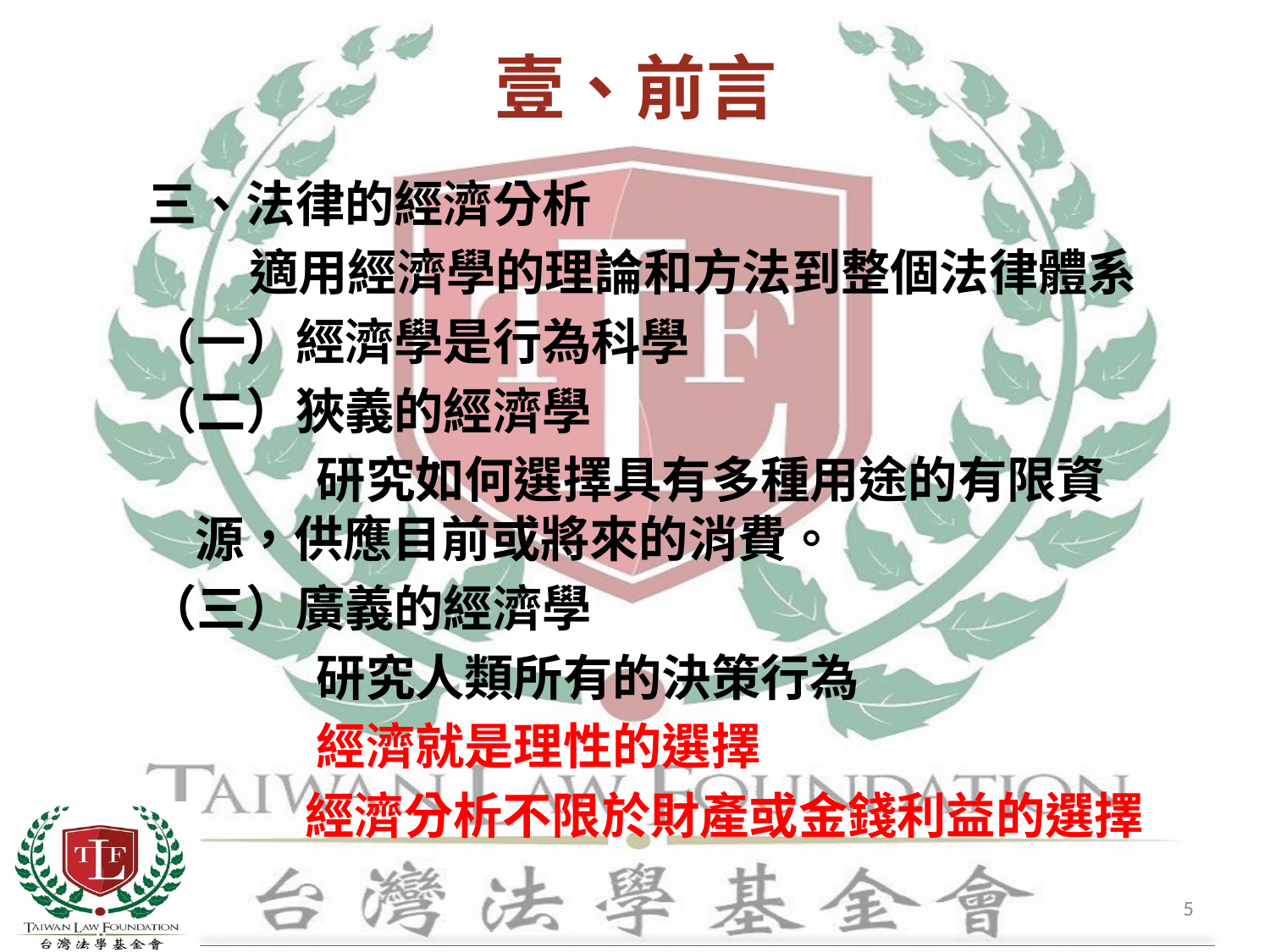

# 壹、前言
三、法律的經濟分析
        適用經濟學的理論和方法到整個法律體系
（一）經濟學是行為科學
（二）狹義的經濟學
              研究如何選擇具有多種用途的有限資源，供應目前或將來的消費。
（三）廣義的經濟學
              研究人類所有的決策行為
              經濟就是理性的選擇
             經濟分析不限於財產或金錢利益的選擇
5